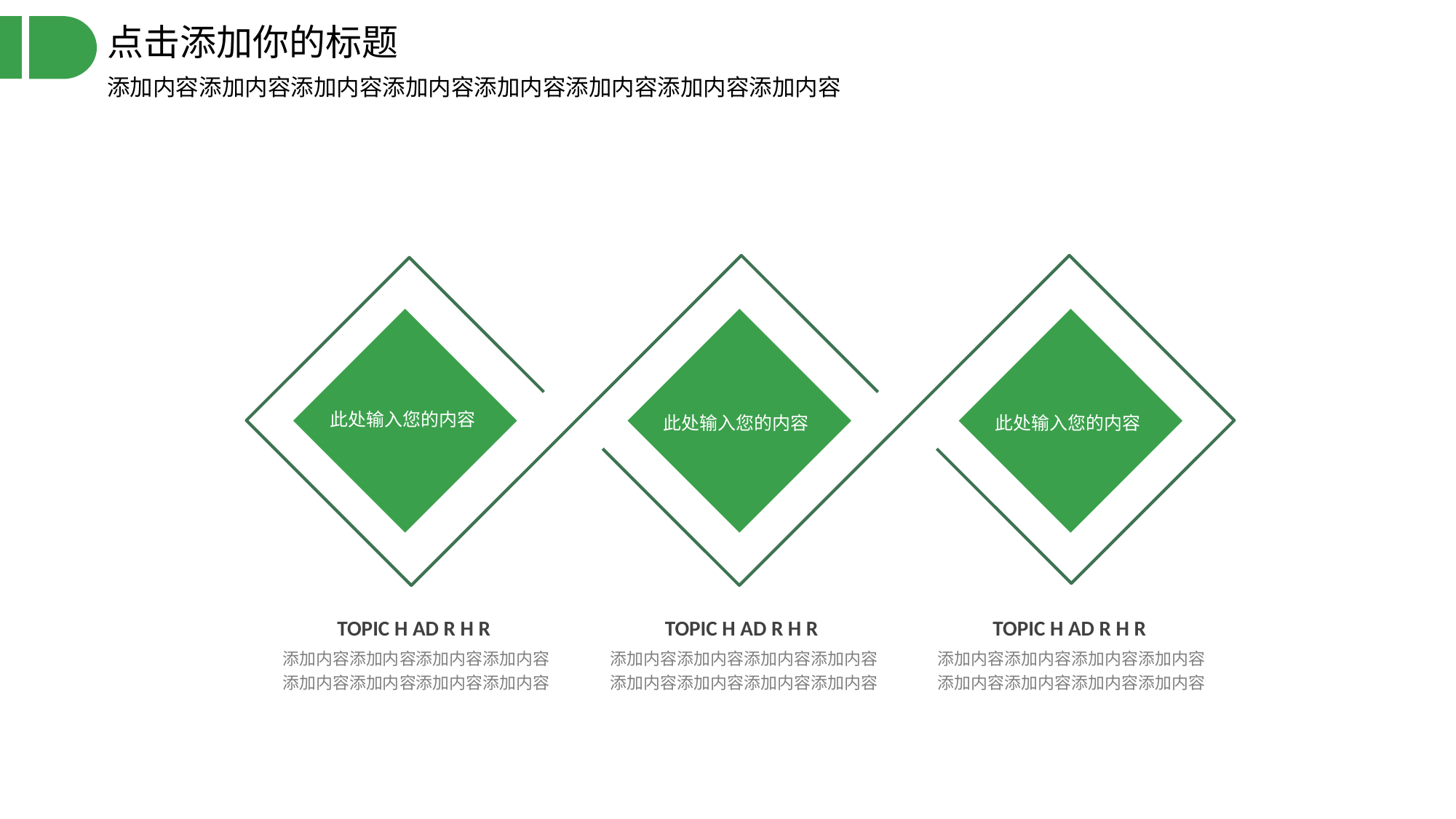

点击添加你的标题

添加内容添加内容添加内容添加内容添加内容添加内容添加内容添加内容

此处输入您的内容
此处输入您的内容
此处输入您的内容
TOPIC H AD R H R
添加内容添加内容添加内容添加内容添加内容添加内容添加内容添加内容
TOPIC H AD R H R
添加内容添加内容添加内容添加内容添加内容添加内容添加内容添加内容
TOPIC H AD R H R
添加内容添加内容添加内容添加内容添加内容添加内容添加内容添加内容